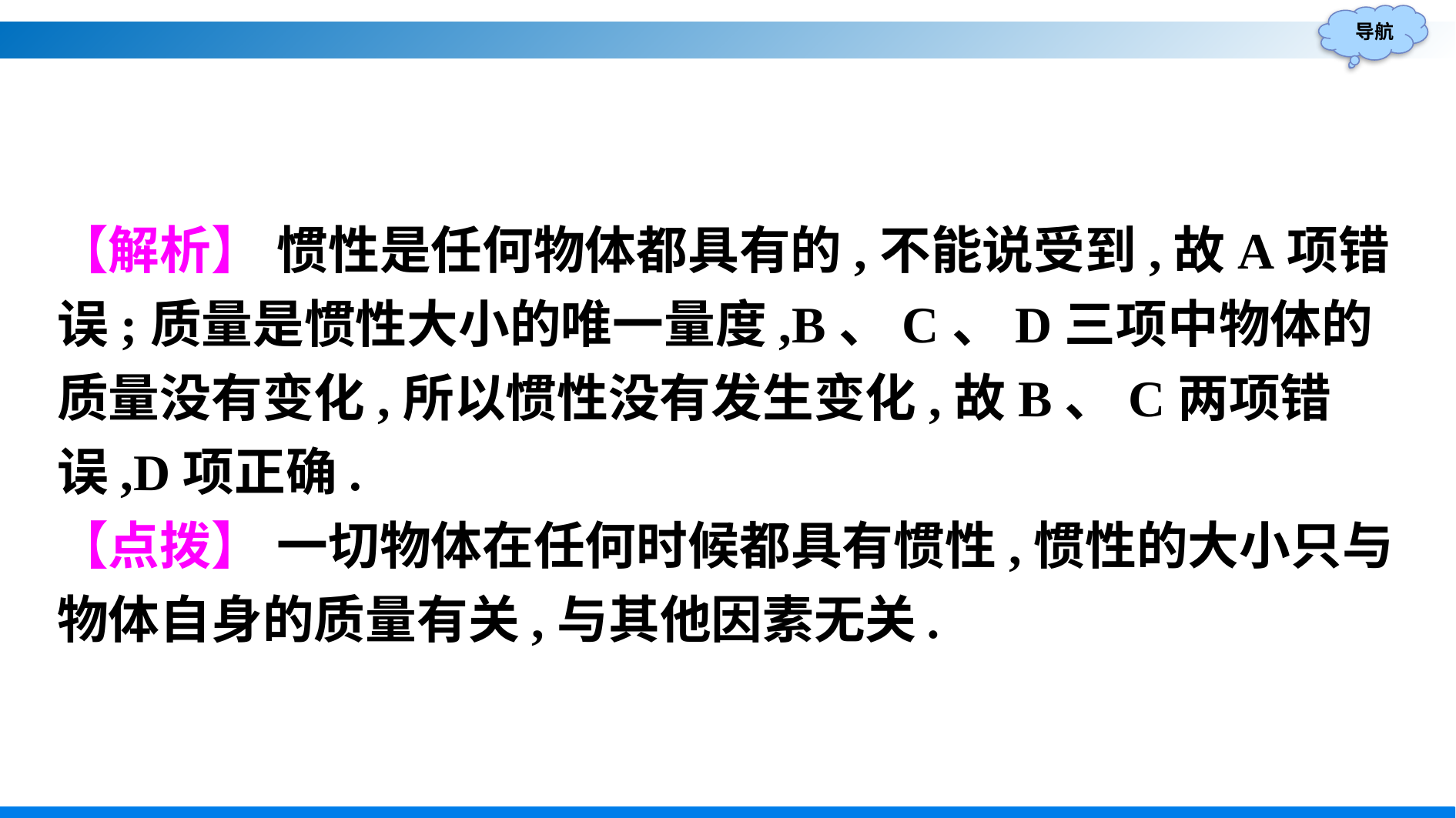

【解析】 惯性是任何物体都具有的,不能说受到,故A项错误;质量是惯性大小的唯一量度,B、C、D三项中物体的质量没有变化,所以惯性没有发生变化,故B、C两项错误,D项正确.
【点拨】 一切物体在任何时候都具有惯性,惯性的大小只与物体自身的质量有关,与其他因素无关.